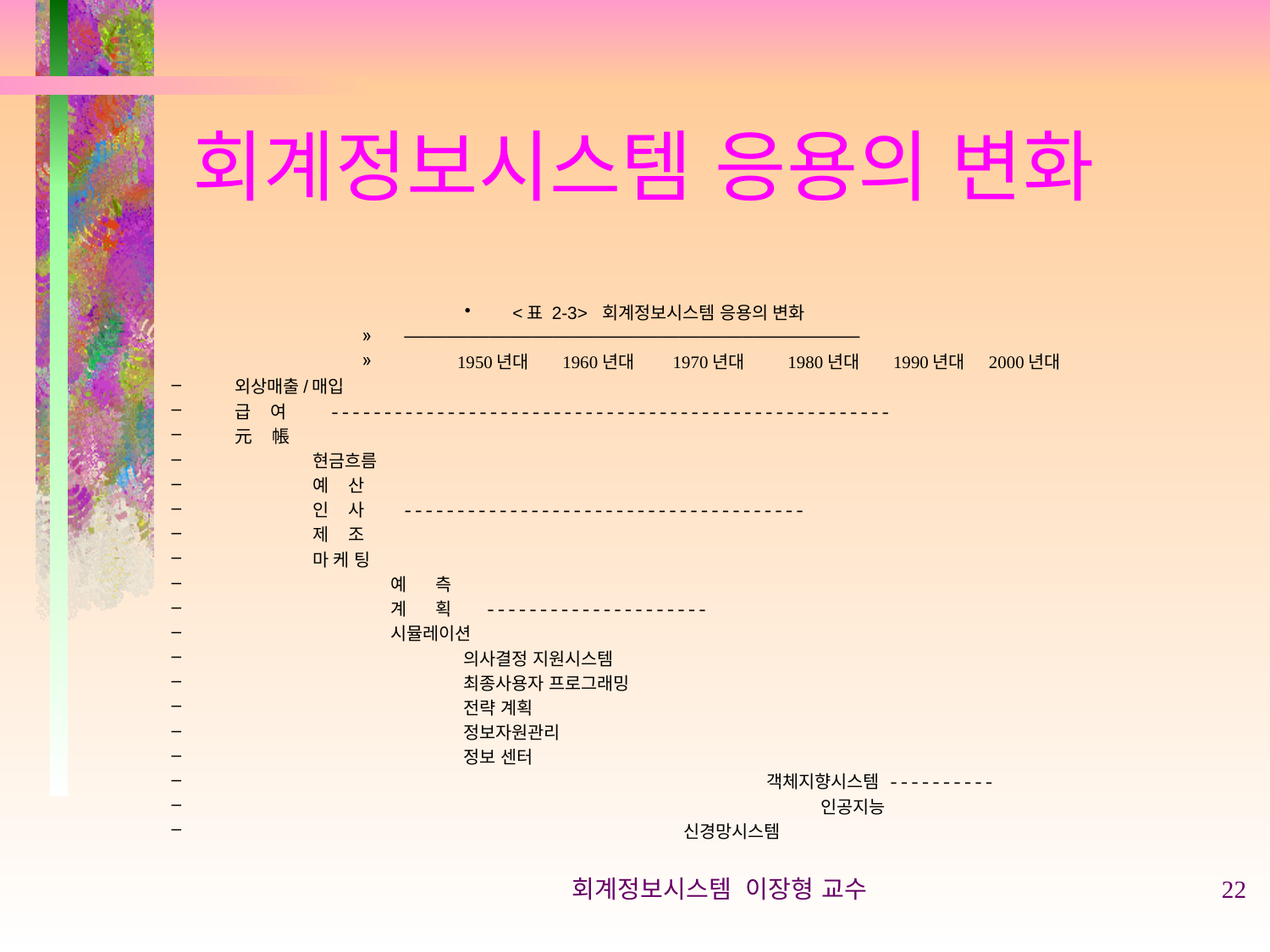

# 회계정보시스템 응용의 변화

<표 2-3> 회계정보시스템 응용의 변화
 ───────────────────────────────────────────
      1950년대      1960년대       1970년대        1980년대      1990년대    2000년대
    외상매출/매입
    급    여        -----------------------------------------------------
    元    帳
                    현금흐름
                    예    산
                    인    사       --------------------------------------
                    제    조
                    마 케 팅
                                    예      측
                                    계      획      ---------------------
                                    시뮬레이션
                                                   의사결정 지원시스템
                                                   최종사용자 프로그래밍
                                                   전략 계획
                                                   정보자원관리
                                                   정보 센터
         			                                   객체지향시스템 ----------
                           			                    인공지능
                                            		                  신경망시스템

회계정보시스템  이장형 교수
22